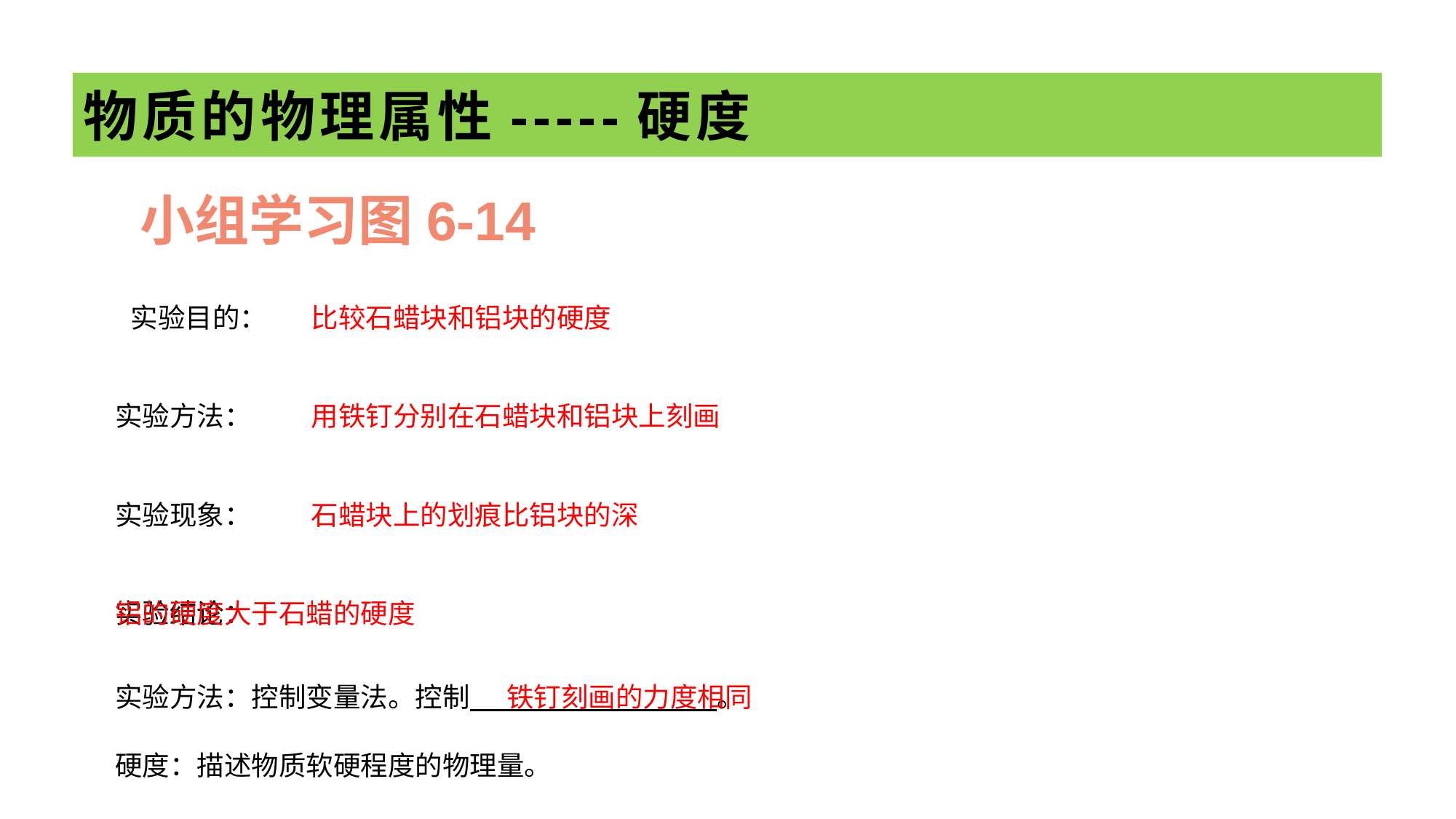

# 物质的物理属性-----硬度
小组学习图6-14
实验目的：
比较石蜡块和铝块的硬度
实验方法：
用铁钉分别在石蜡块和铝块上刻画
实验现象：
石蜡块上的划痕比铝块的深
实验结论：
铝的硬度大于石蜡的硬度
实验方法：控制变量法。控制                                        。
铁钉刻画的力度相同
硬度：描述物质软硬程度的物理量。